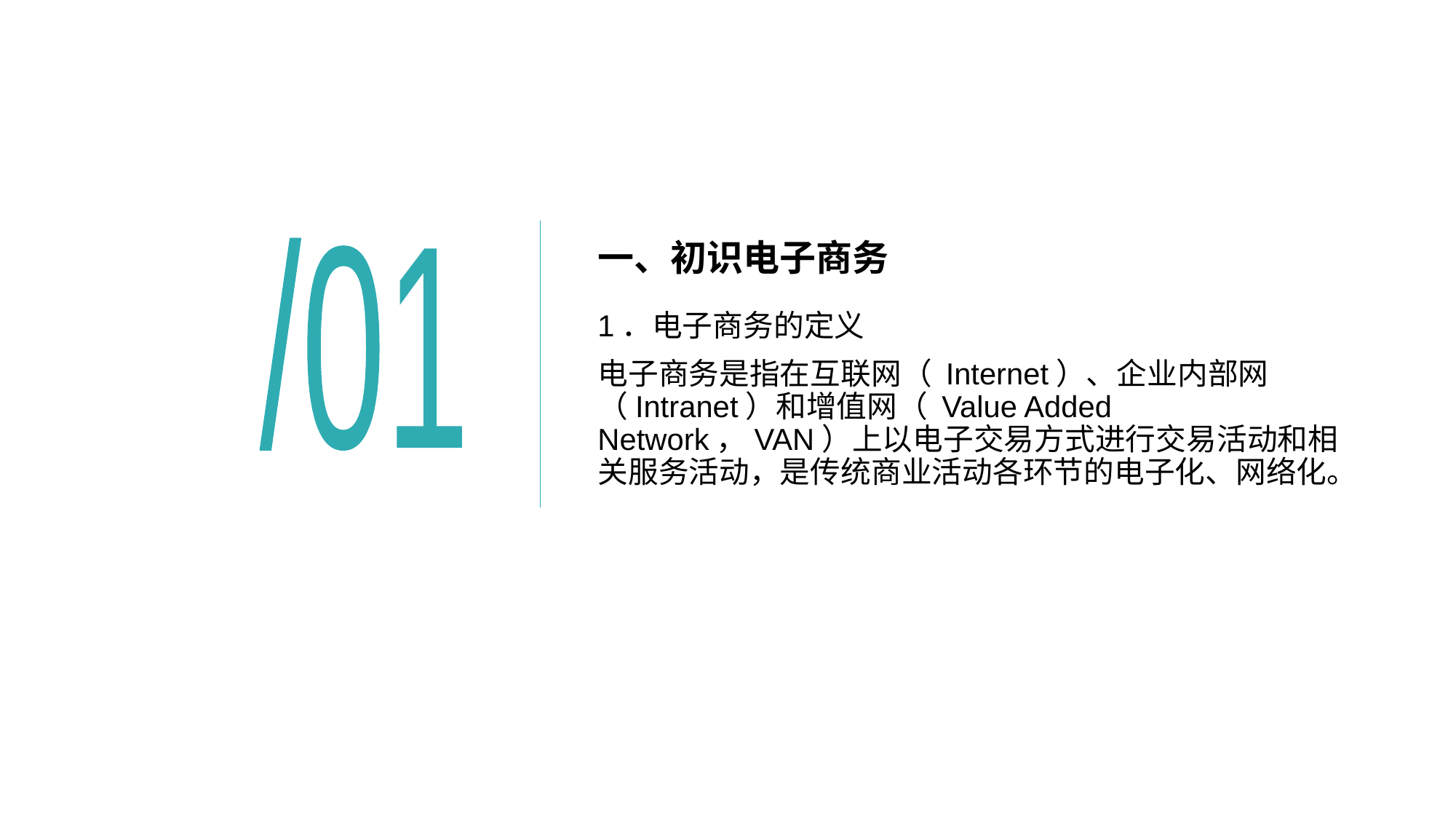

# 一、初识电子商务
/01
1．电子商务的定义
电子商务是指在互联网（ Internet）、企业内部网（Intranet）和增值网（ Value Added Network，VAN）上以电子交易方式进行交易活动和相关服务活动，是传统商业活动各环节的电子化、网络化。